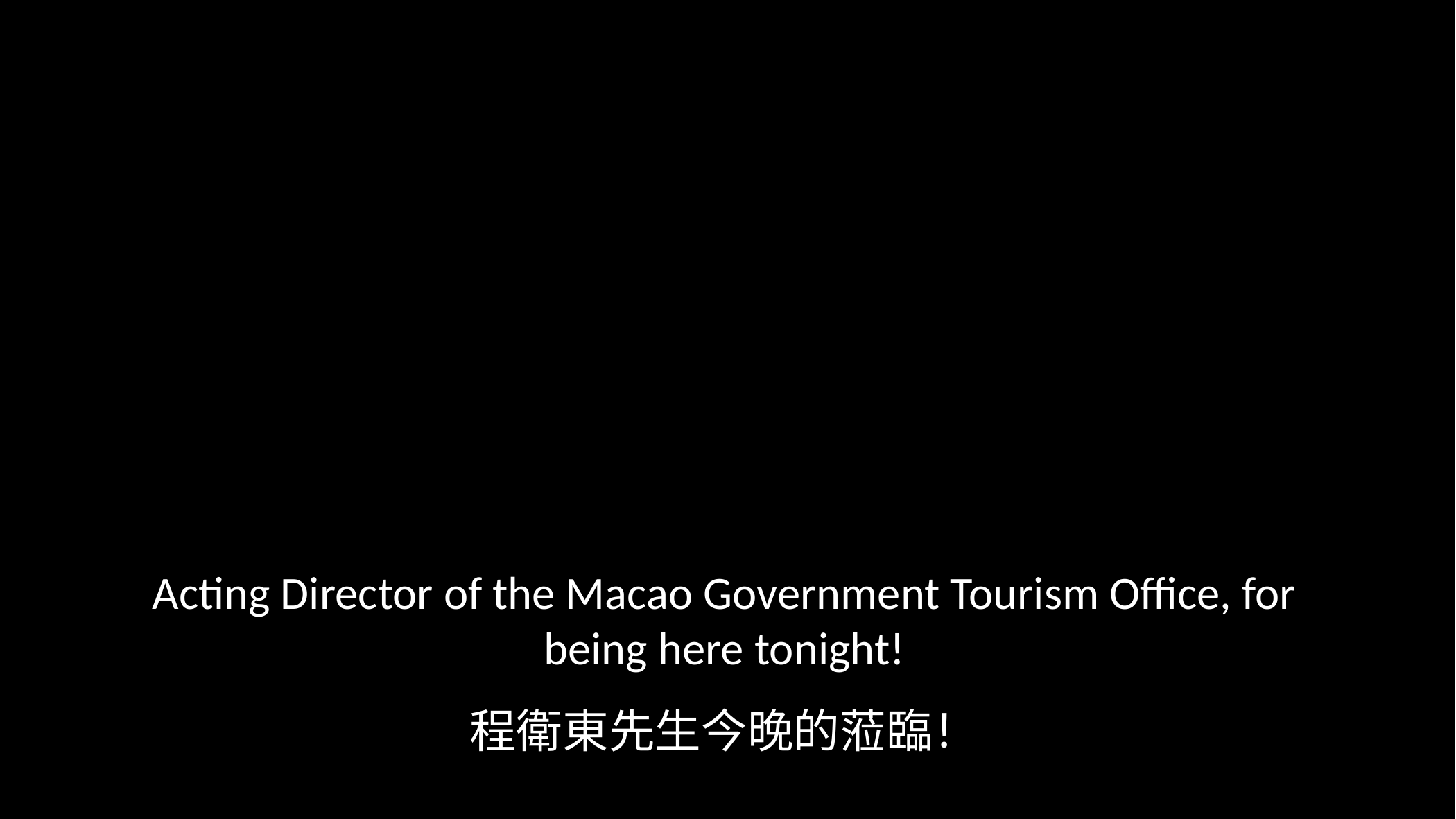

Acting Director of the Macao Government Tourism Office, for being here tonight!

程衛東先生今晚的蒞臨！